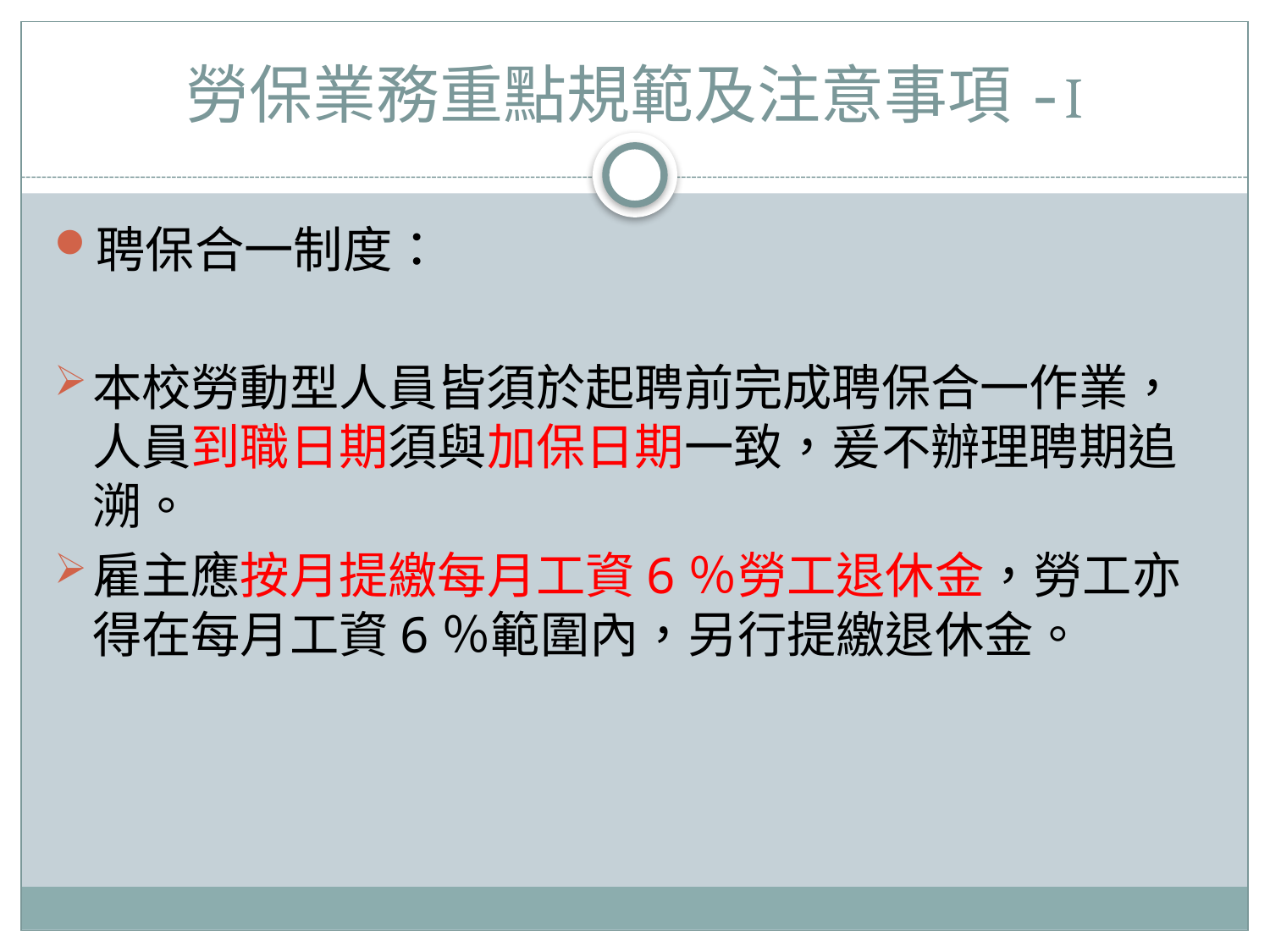

# 勞保業務重點規範及注意事項-Ⅰ
聘保合一制度：

本校勞動型人員皆須於起聘前完成聘保合一作業，人員到職日期須與加保日期一致，爰不辦理聘期追溯。
雇主應按月提繳每月工資6％勞工退休金，勞工亦得在每月工資6％範圍內，另行提繳退休金。